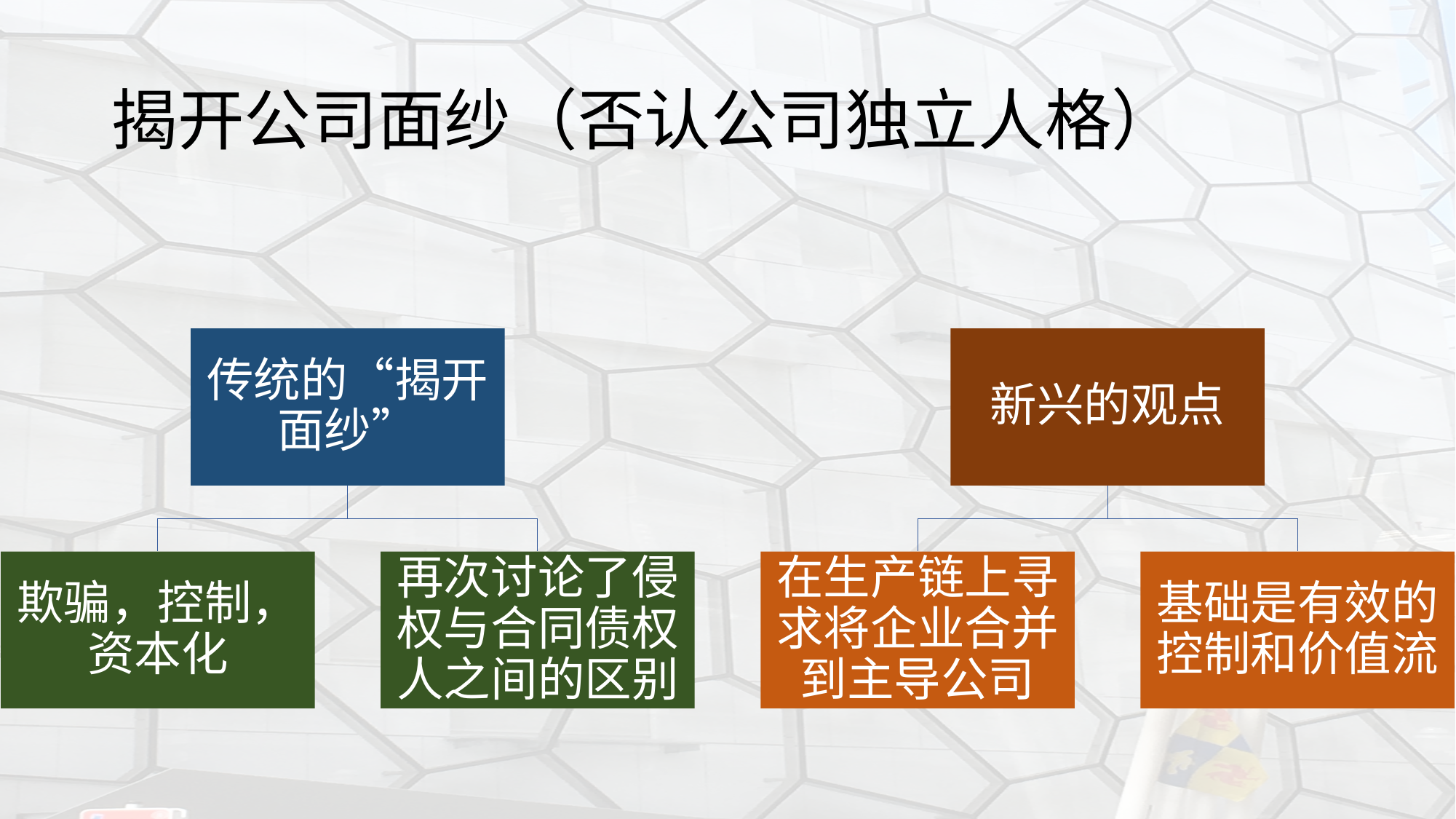

# 揭开公司面纱（否认公司独立人格）
传统的“揭开面纱”
欺骗，控制，资本化
再次讨论了侵权与合同债权人之间的区别
新兴的观点
在生产链上寻求将企业合并到主导公司
基础是有效的控制和价值流